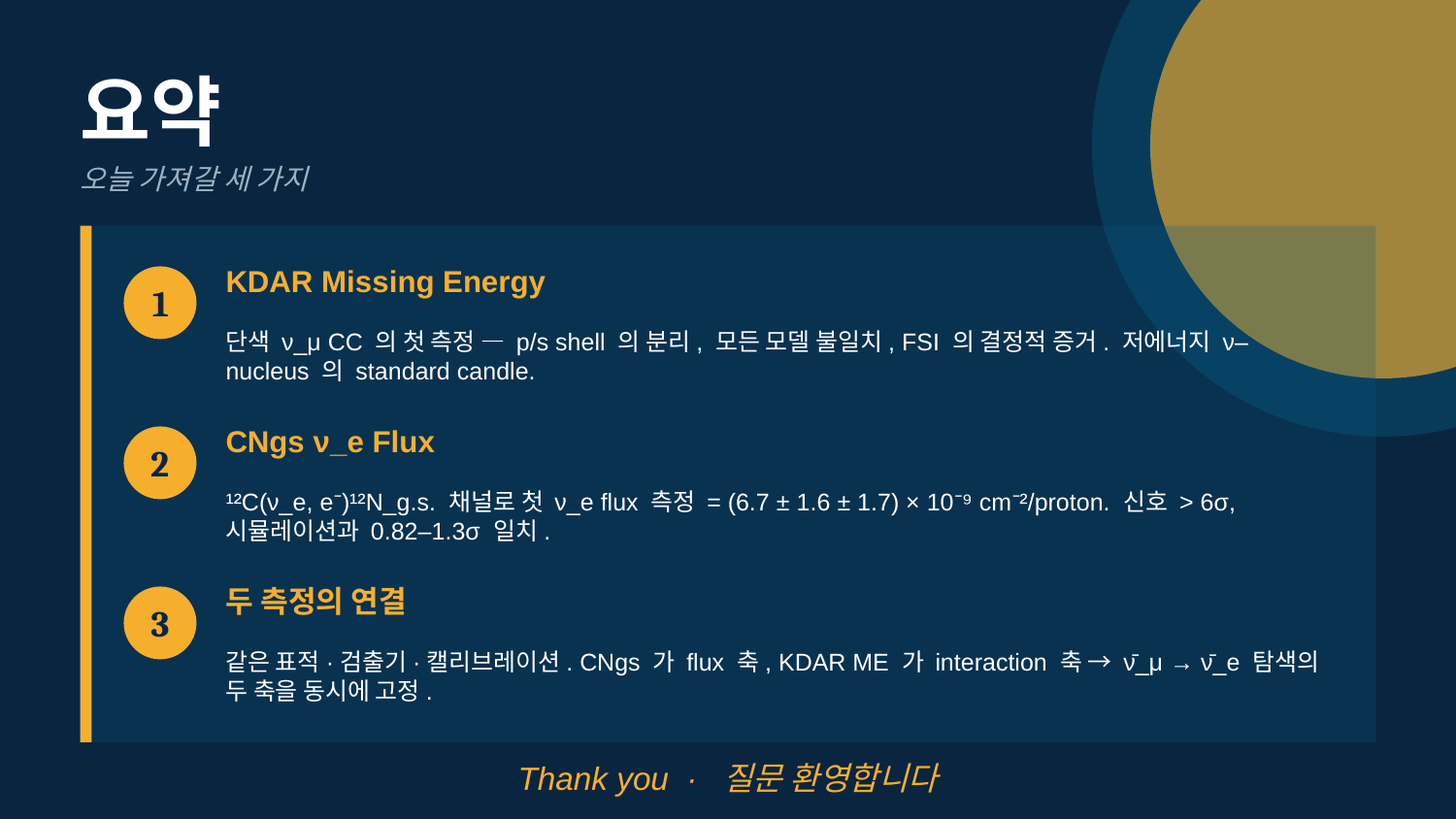

요약
오늘 가져갈 세 가지

KDAR Missing Energy

1
단색 ν_μ CC 의 첫 측정 — p/s shell 의 분리, 모든 모델 불일치, FSI 의 결정적 증거. 저에너지 ν–nucleus 의 standard candle.
CNgs ν_e Flux

2
¹²C(ν_e, e⁻)¹²N_g.s. 채널로 첫 ν_e flux 측정 = (6.7 ± 1.6 ± 1.7) × 10⁻⁹ cm⁻²/proton. 신호 > 6σ, 시뮬레이션과 0.82–1.3σ 일치.
두 측정의 연결

3
같은 표적·검출기·캘리브레이션. CNgs 가 flux 축, KDAR ME 가 interaction 축 → ν̄_μ → ν̄_e 탐색의 두 축을 동시에 고정.
Thank you  ·  질문 환영합니다